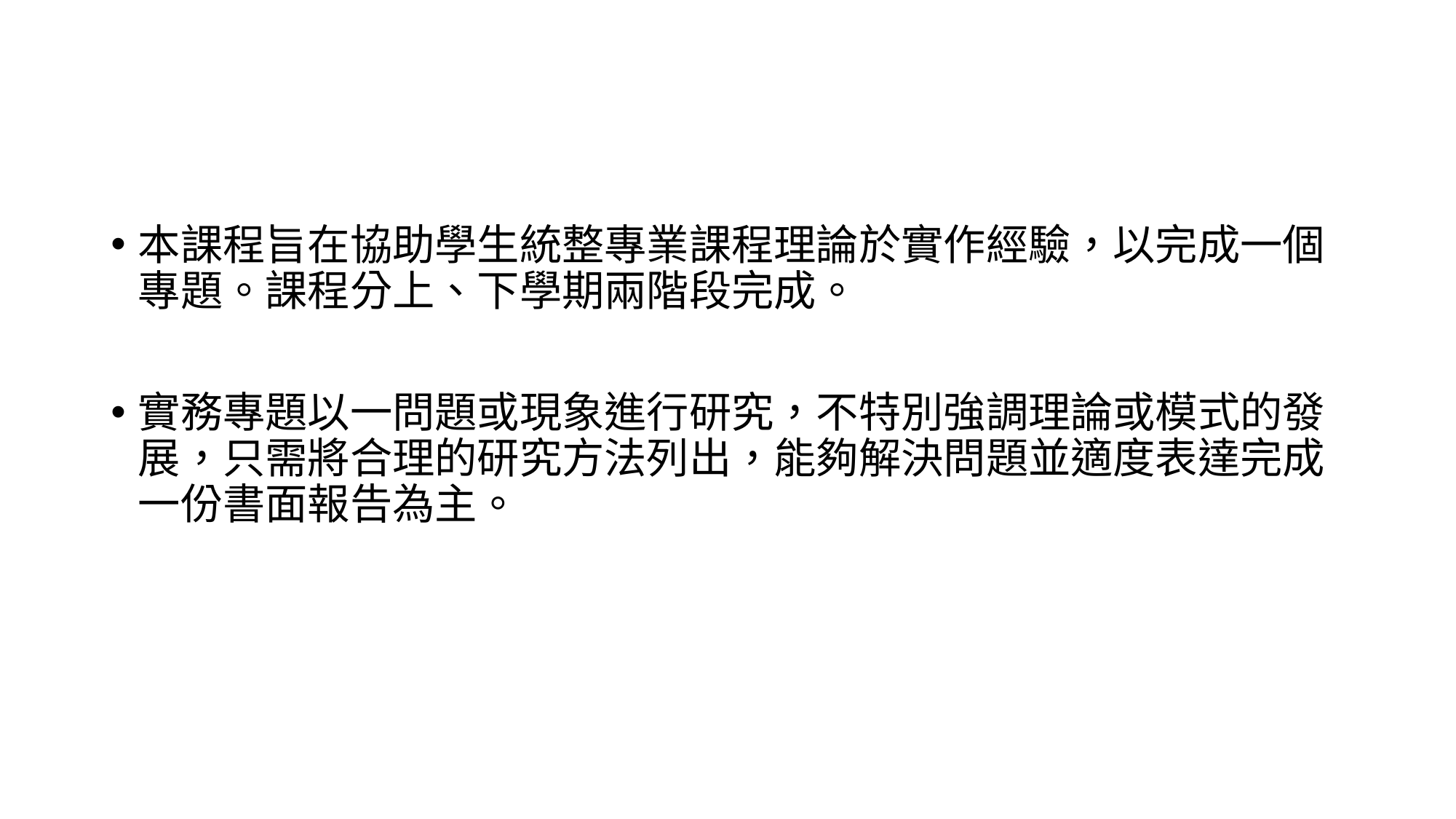

#
本課程旨在協助學生統整專業課程理論於實作經驗，以完成一個專題。課程分上、下學期兩階段完成。

實務專題以一問題或現象進行研究，不特別強調理論或模式的發展，只需將合理的研究方法列出，能夠解決問題並適度表達完成一份書面報告為主。